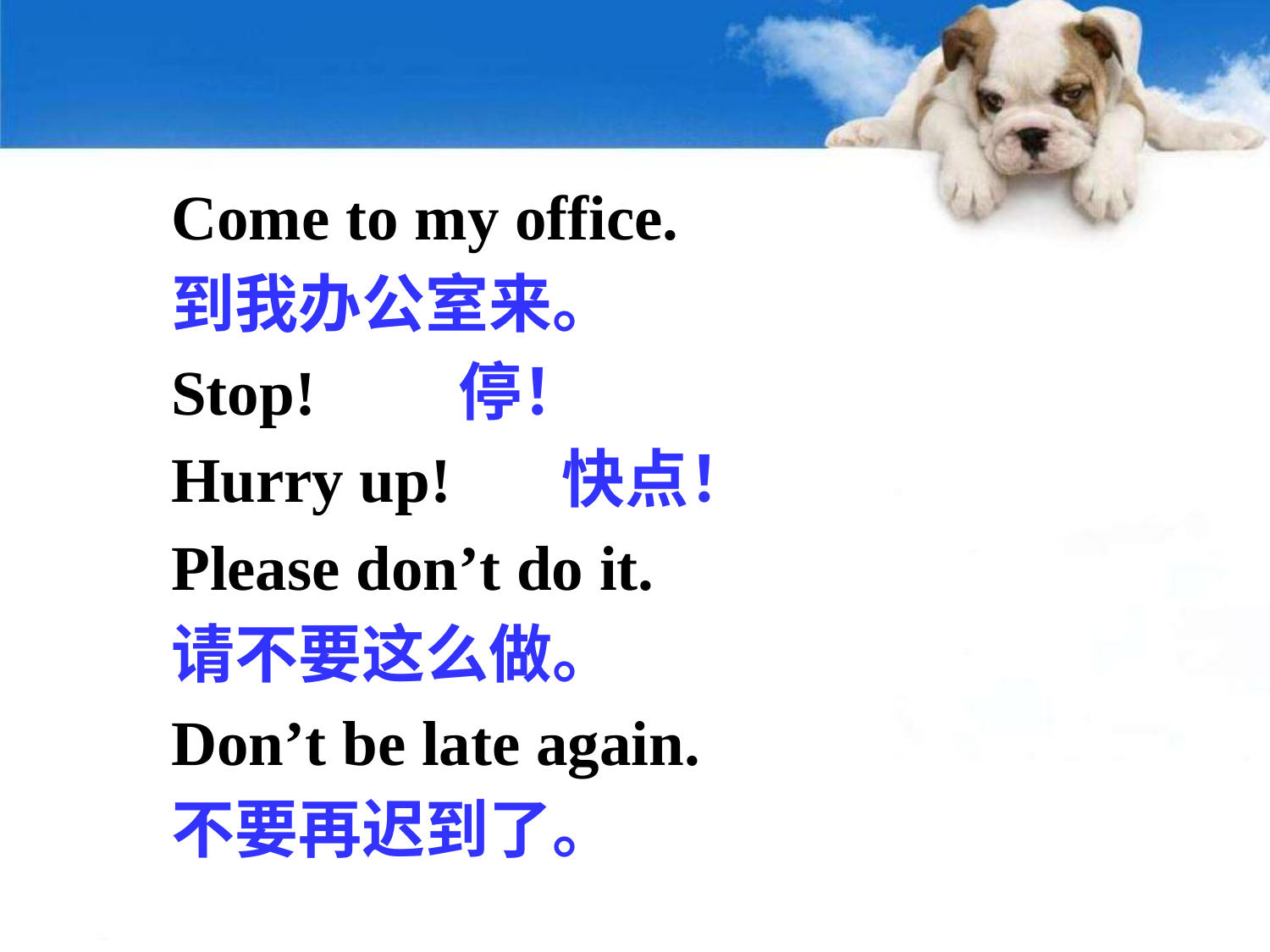

Come to my office.
到我办公室来。
Stop!        停！
Hurry up!      快点！
Please don’t do it.
请不要这么做。
Don’t be late again.
不要再迟到了。